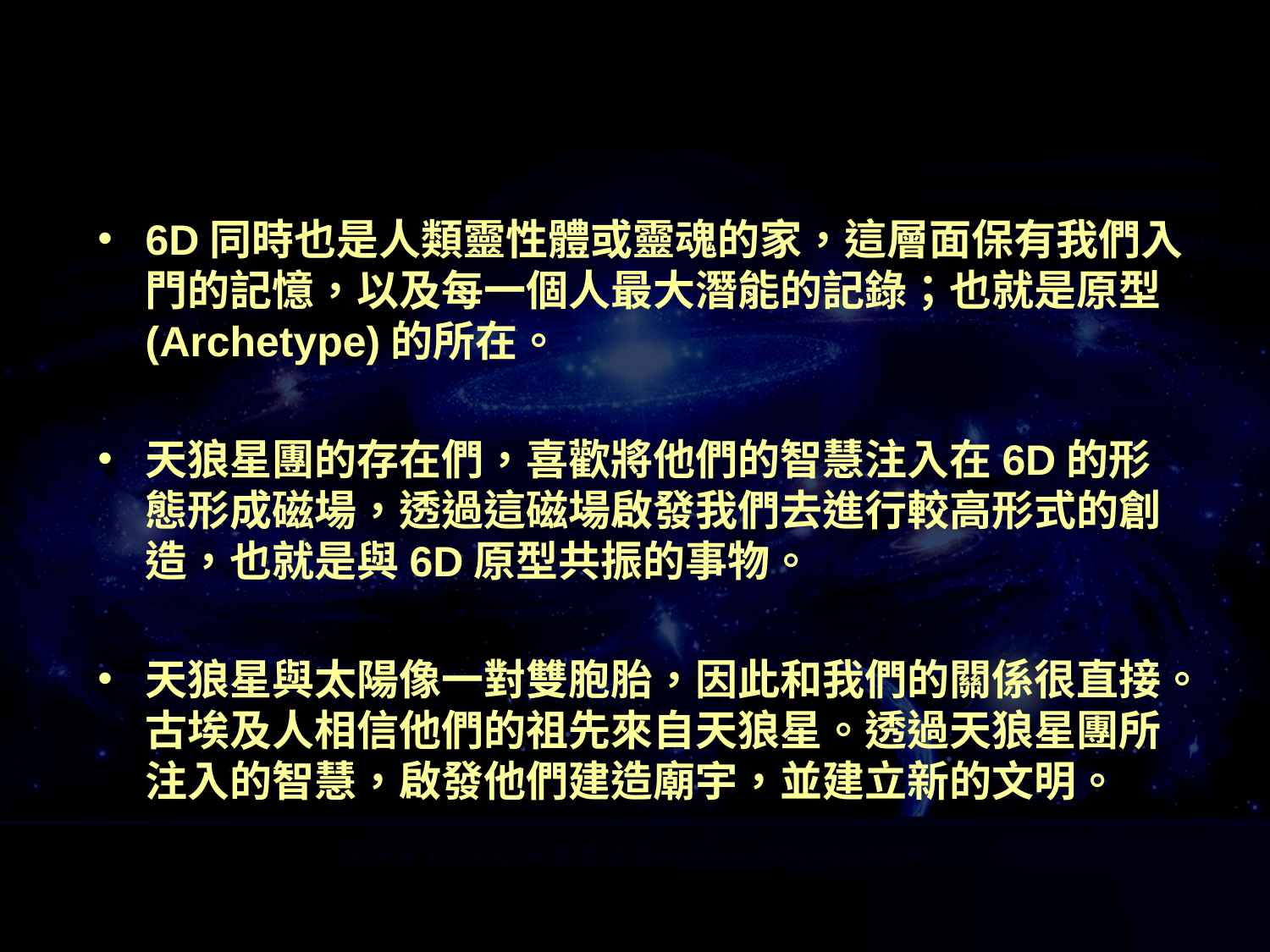

6D同時也是人類靈性體或靈魂的家，這層面保有我們入門的記憶，以及每一個人最大潛能的記錄；也就是原型(Archetype)的所在。

天狼星團的存在們，喜歡將他們的智慧注入在6D的形態形成磁場，透過這磁場啟發我們去進行較高形式的創造，也就是與6D原型共振的事物。

天狼星與太陽像一對雙胞胎，因此和我們的關係很直接。古埃及人相信他們的祖先來自天狼星。透過天狼星團所注入的智慧，啟發他們建造廟宇，並建立新的文明。